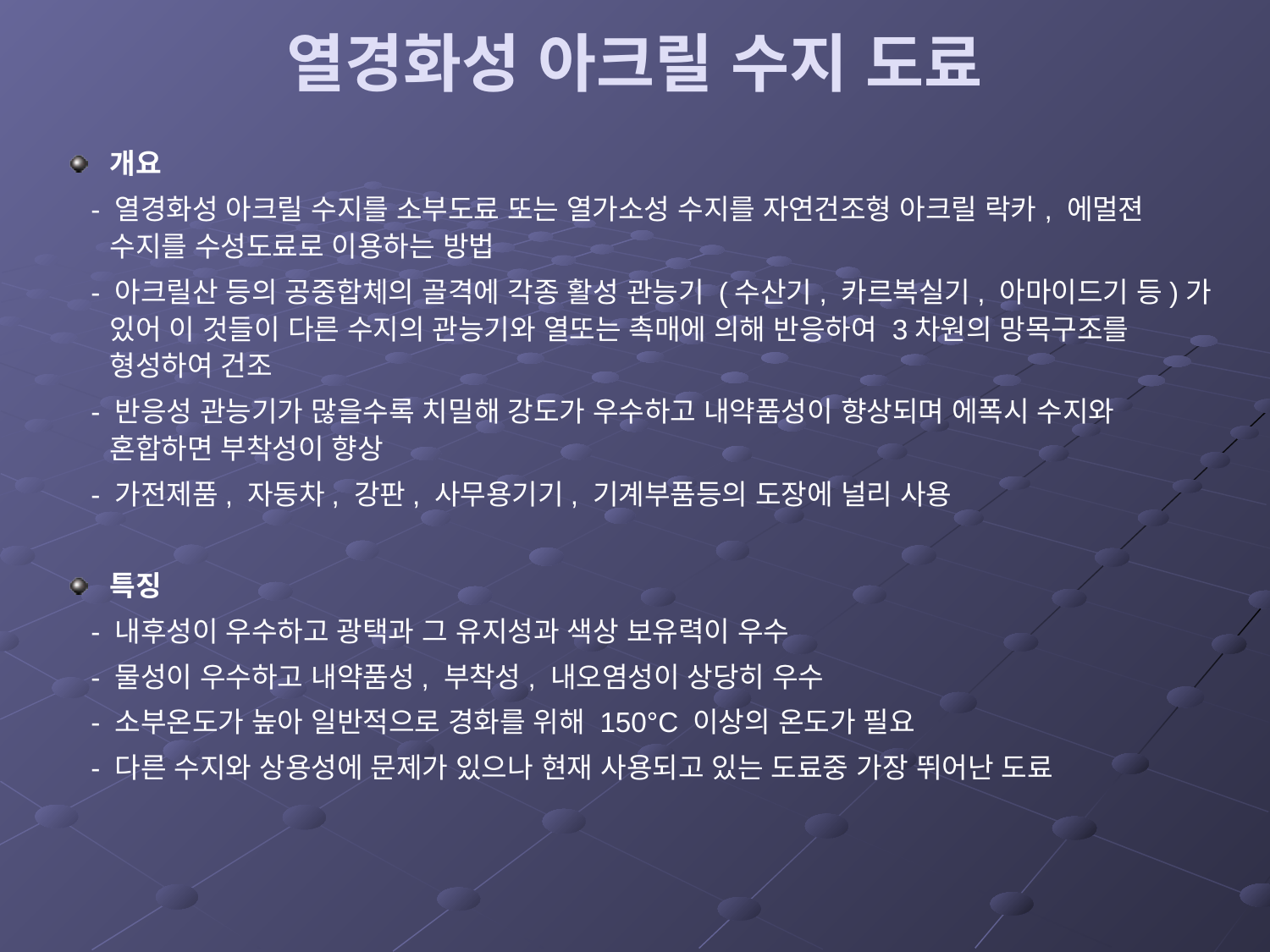

# 열경화성 아크릴 수지 도료
개요
   - 열경화성 아크릴 수지를 소부도료 또는 열가소성 수지를 자연건조형 아크릴 락카, 에멀젼 수지를 수성도료로 이용하는 방법
   - 아크릴산 등의 공중합체의 골격에 각종 활성 관능기 (수산기, 카르복실기, 아마이드기 등)가 있어 이 것들이 다른 수지의 관능기와 열또는 촉매에 의해 반응하여 3차원의 망목구조를 형성하여 건조
   - 반응성 관능기가 많을수록 치밀해 강도가 우수하고 내약품성이 향상되며 에폭시 수지와 혼합하면 부착성이 향상
   - 가전제품, 자동차, 강판, 사무용기기, 기계부품등의 도장에 널리 사용

특징
   - 내후성이 우수하고 광택과 그 유지성과 색상 보유력이 우수
   - 물성이 우수하고 내약품성, 부착성, 내오염성이 상당히 우수
   - 소부온도가 높아 일반적으로 경화를 위해 150°C 이상의 온도가 필요
   - 다른 수지와 상용성에 문제가 있으나 현재 사용되고 있는 도료중 가장 뛰어난 도료